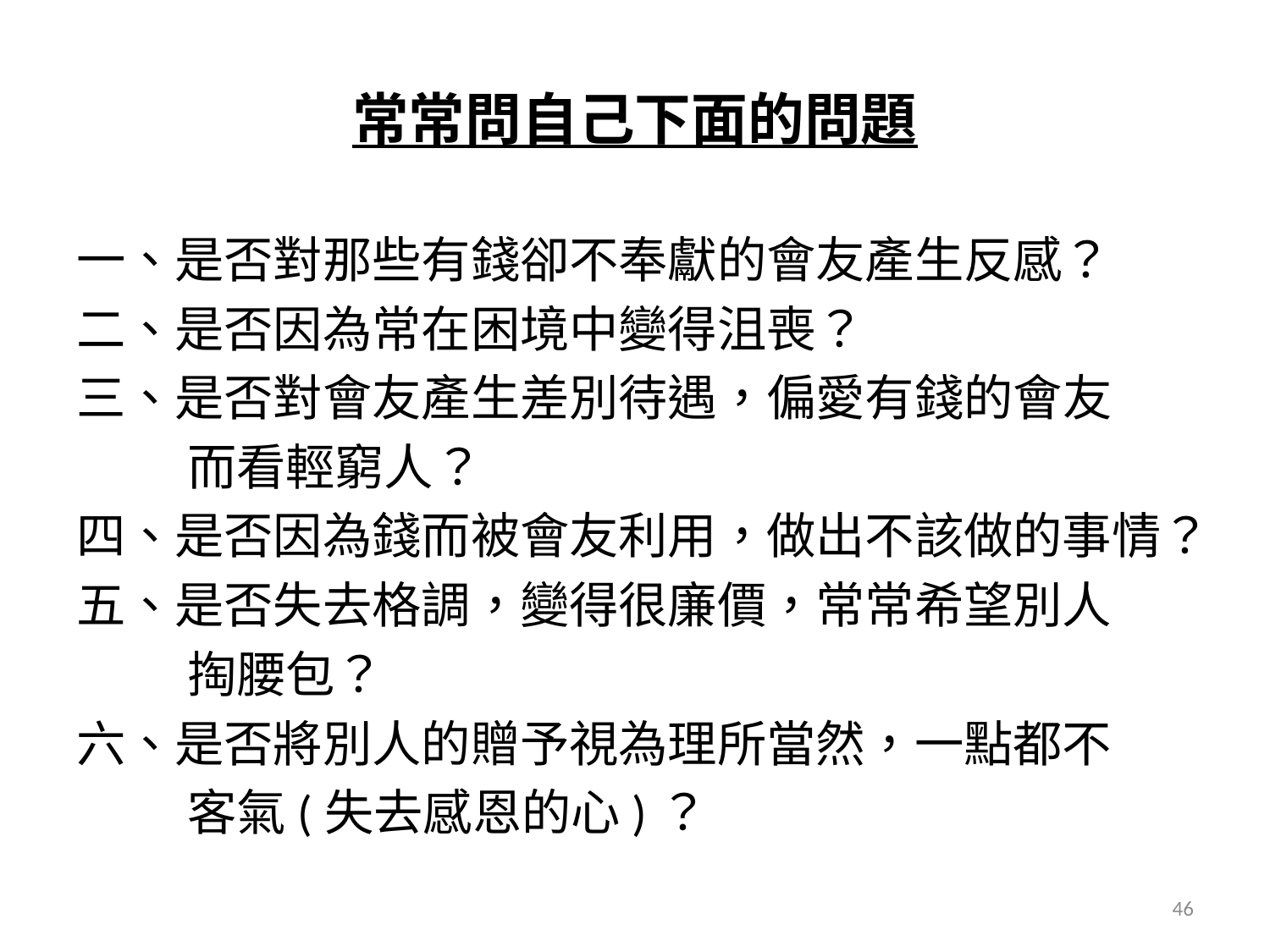

# 常常問自己下面的問題
一、是否對那些有錢卻不奉獻的會友產生反感？
二、是否因為常在困境中變得沮喪？
三、是否對會友產生差別待遇，偏愛有錢的會友
         而看輕窮人？
四、是否因為錢而被會友利用，做出不該做的事情？
五、是否失去格調，變得很廉價，常常希望別人
         掏腰包？
六、是否將別人的贈予視為理所當然，一點都不
         客氣(失去感恩的心)？

46